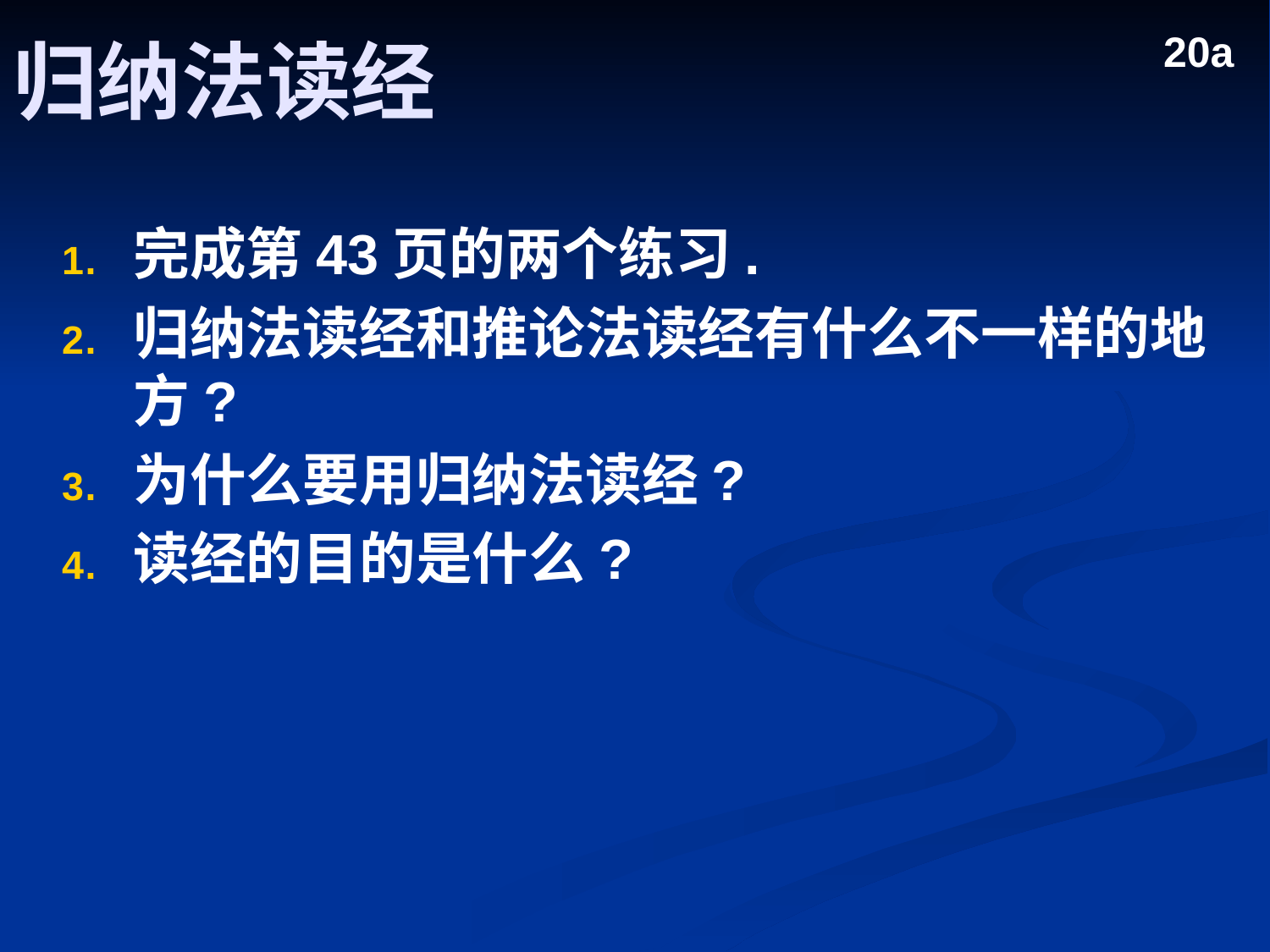

20a
# 归纳法读经
完成第43页的两个练习.
归纳法读经和推论法读经有什么不一样的地方?
为什么要用归纳法读经?
读经的目的是什么?